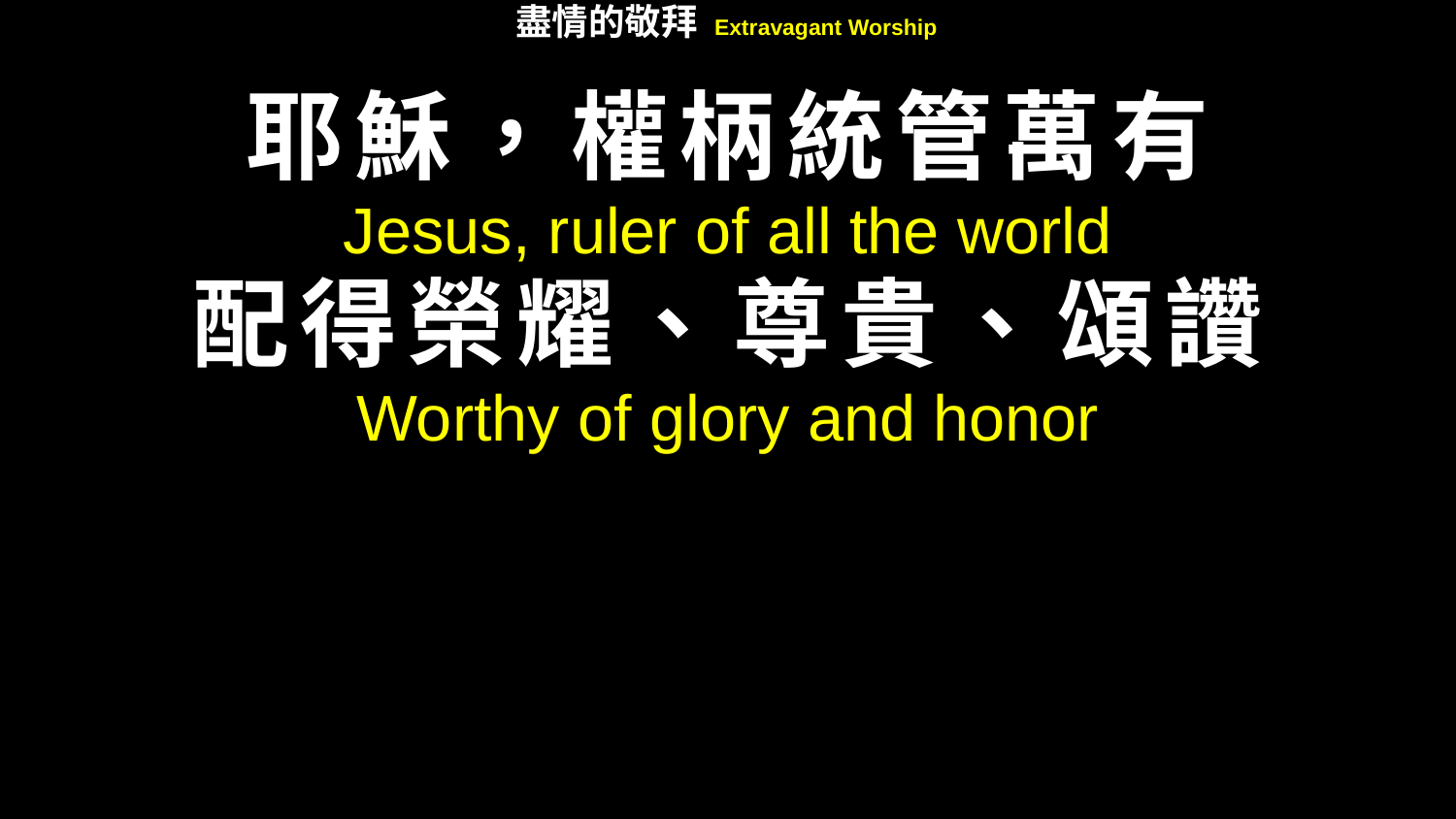

耶穌，權柄統管萬有
Jesus, ruler of all the world
配得榮耀、尊貴、頌讚
Worthy of glory and honor
盡情的敬拜 Extravagant Worship